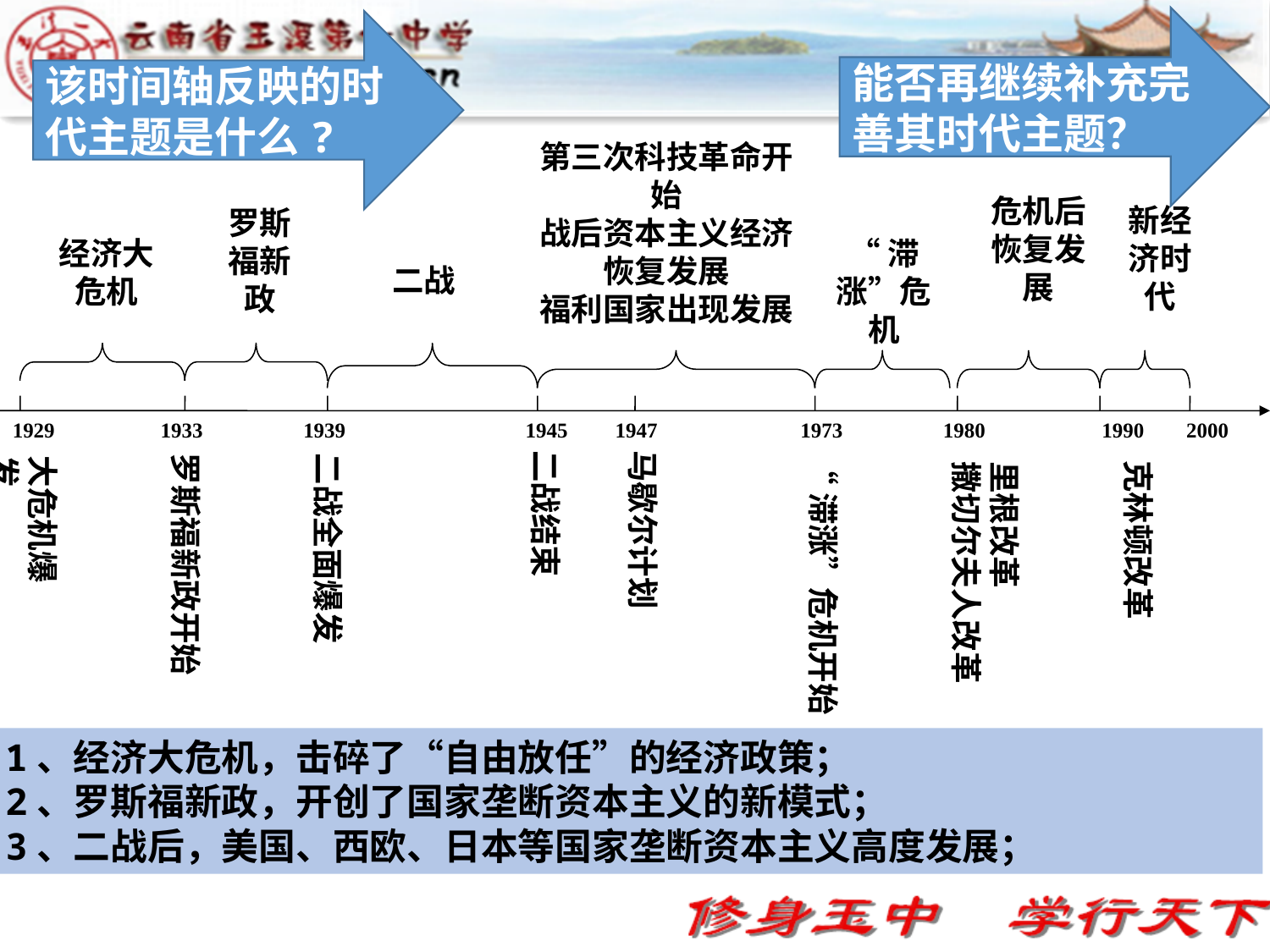

能否再继续补充完善其时代主题？
该时间轴反映的时代主题是什么?
第三次科技革命开始
战后资本主义经济恢复发展
福利国家出现发展
危机后恢复发展
新经济时代
罗斯福新政
经济大危机
“滞涨”危机
二战

1929                    1933                   1939                                  1945         1947                           1973                   1980                      1990        2000
二战结束
马歇尔计划
罗斯福新政开始
二战全面爆发
“滞涨”危机开始
大危机爆发
克林顿改革
里根改革                 撒切尔夫人改革
1、经济大危机，击碎了“自由放任”的经济政策；
2、罗斯福新政，开创了国家垄断资本主义的新模式；
3、二战后，美国、西欧、日本等国家垄断资本主义高度发展；